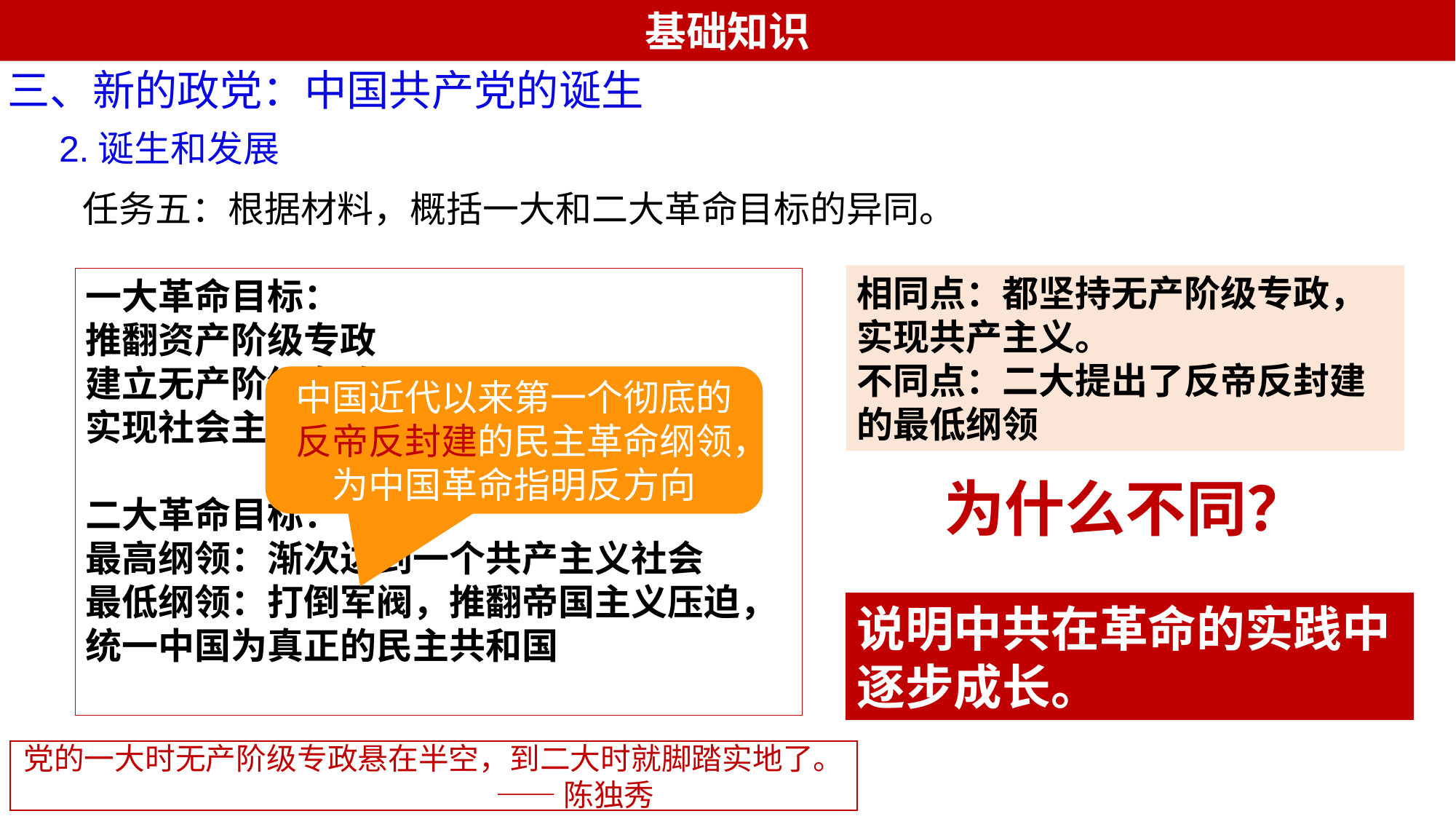

基础知识
三、新的政党：中国共产党的诞生
2.诞生和发展
任务五：根据材料，概括一大和二大革命目标的异同。
相同点：都坚持无产阶级专政，实现共产主义。
不同点：二大提出了反帝反封建的最低纲领
一大革命目标：
推翻资产阶级专政
建立无产阶级专政
实现社会主义和共产主义

二大革命目标：
最高纲领：渐次达到一个共产主义社会
最低纲领：打倒军阀，推翻帝国主义压迫，统一中国为真正的民主共和国

中国近代以来第一个彻底的反帝反封建的民主革命纲领，为中国革命指明反方向
为什么不同？
说明中共在革命的实践中逐步成长。
党的一大时无产阶级专政悬在半空，到二大时就脚踏实地了。
                                          ——陈独秀